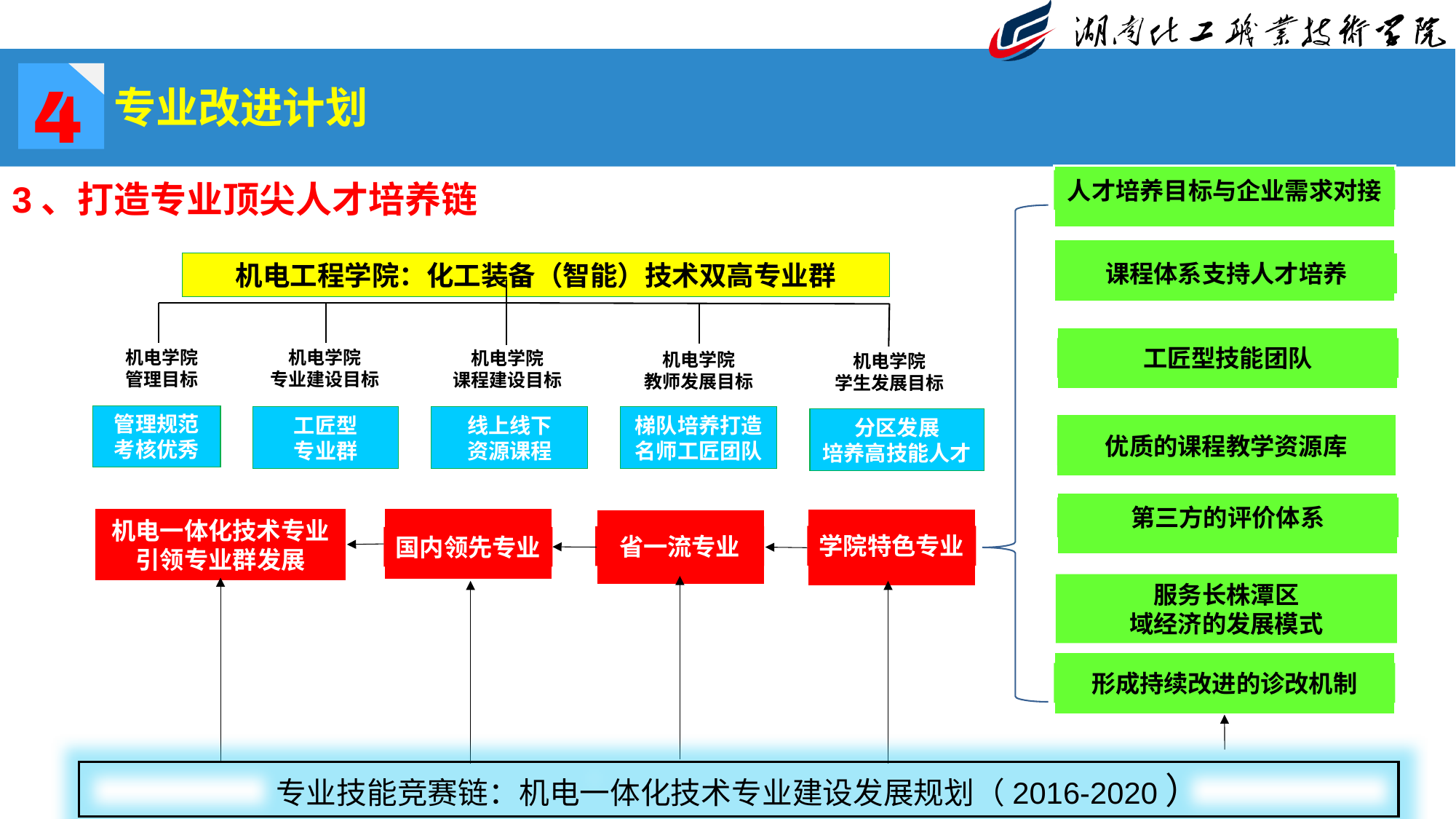

4
专业改进计划

人才培养目标与企业需求对接
3、打造专业顶尖人才培养链

机电工程学院：化工装备（智能）技术双高专业群
课程体系支持人才培养

工匠型技能团队
机电学院
管理目标
机电学院
专业建设目标
机电学院
课程建设目标
机电学院
教师发展目标
机电学院
学生发展目标
管理规范
考核优秀
梯队培养打造名师工匠团队
工匠型
专业群
线上线下
资源课程
分区发展
培养高技能人才

优质的课程教学资源库

第三方的评价体系

机电一体化技术专业
引领专业群发展

学院特色专业
省一流专业
国内领先专业
服务长株潭区
域经济的发展模式

形成持续改进的诊改机制
专业技能竞赛链：机电一体化技术专业建设发展规划（2016-2020）